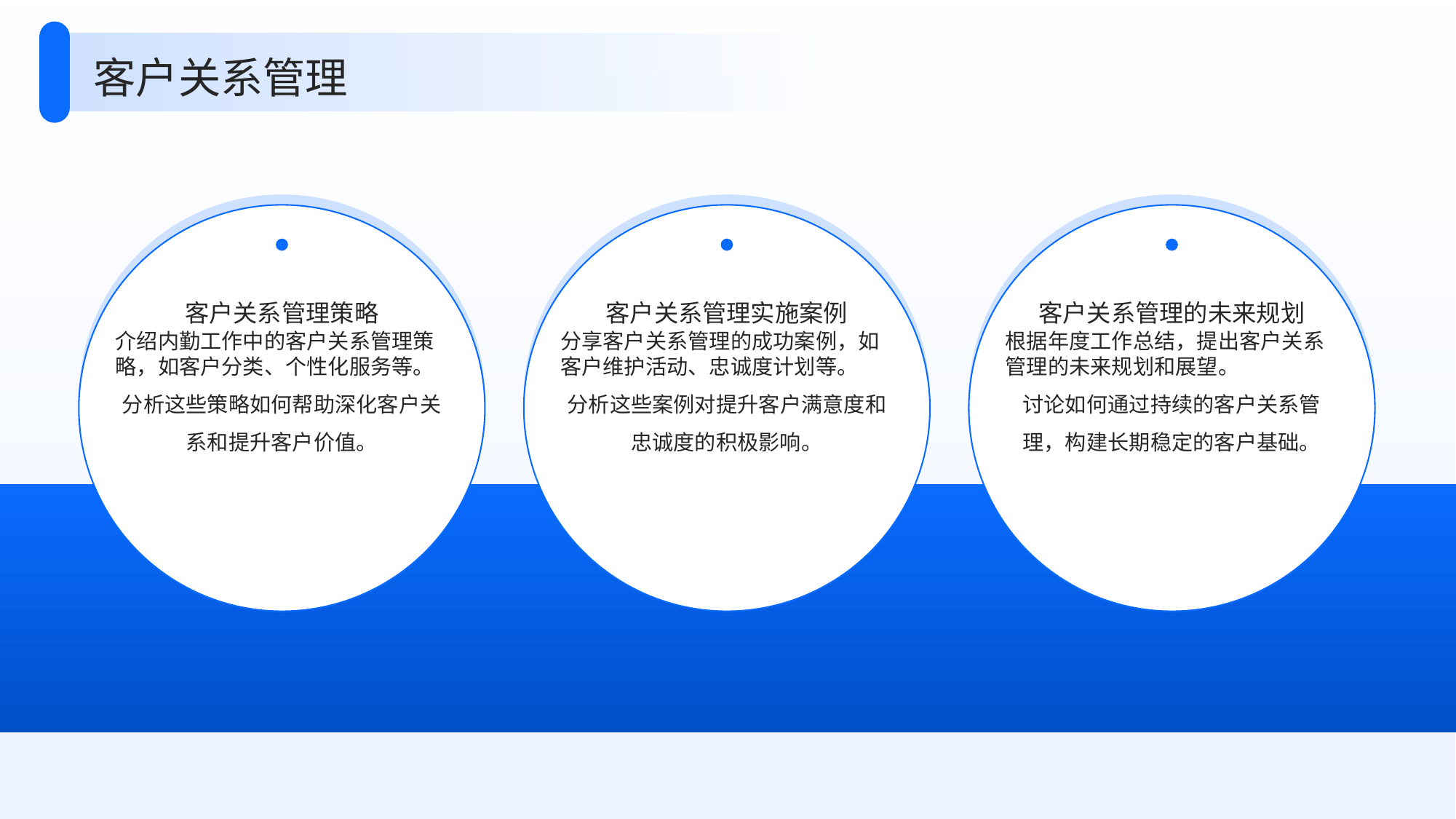

客户关系管理

客户关系管理策略
客户关系管理实施案例
客户关系管理的未来规划
介绍内勤工作中的客户关系管理策略，如客户分类、个性化服务等。
分析这些策略如何帮助深化客户关系和提升客户价值。
分享客户关系管理的成功案例，如客户维护活动、忠诚度计划等。
分析这些案例对提升客户满意度和忠诚度的积极影响。
根据年度工作总结，提出客户关系管理的未来规划和展望。
讨论如何通过持续的客户关系管理，构建长期稳定的客户基础。